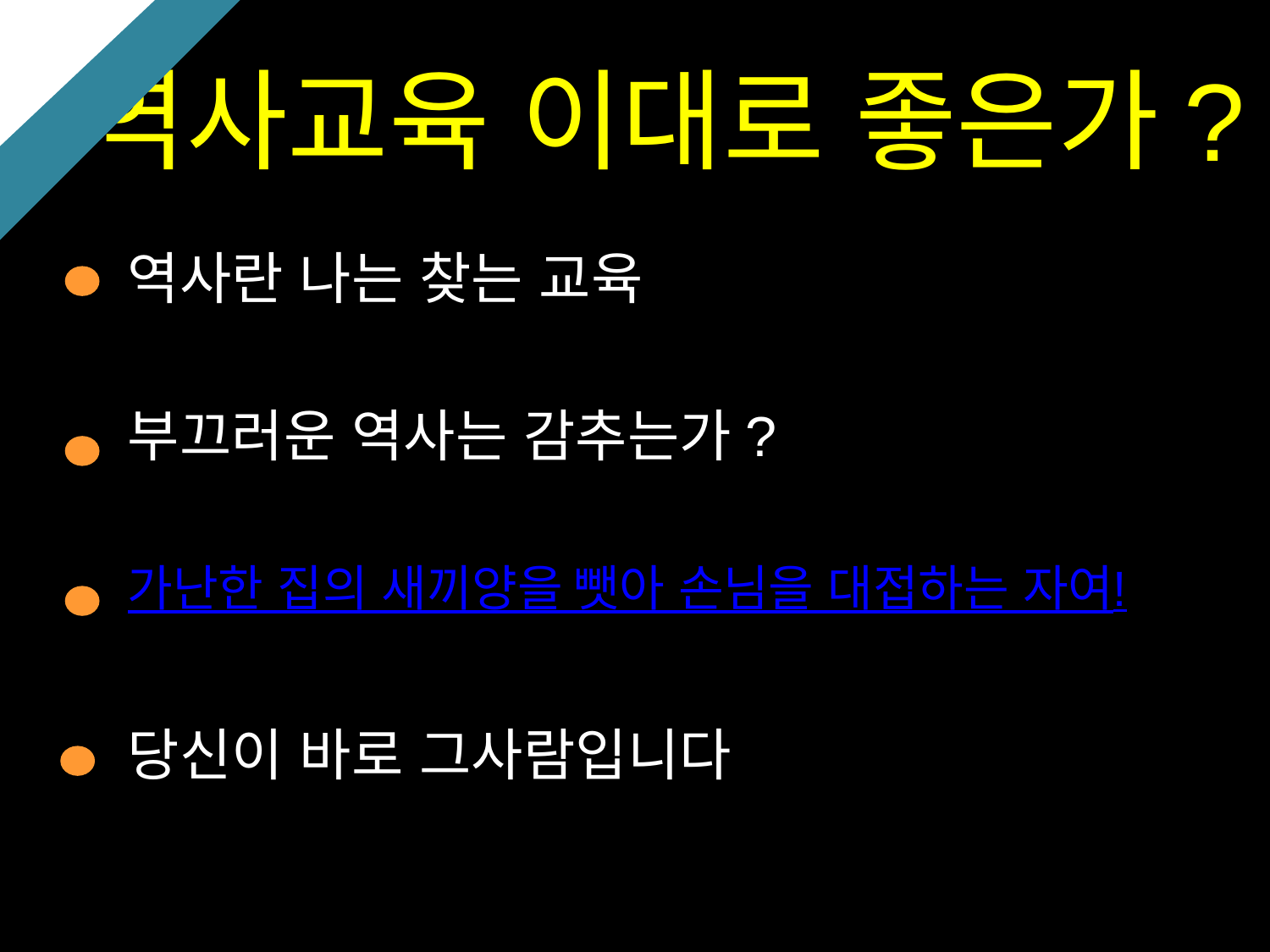

# 역사교육 이대로 좋은가?
역사란 나는 찾는 교육

부끄러운 역사는 감추는가?

가난한 집의 새끼양을 뺏아 손님을 대접하는 자여!

당신이 바로 그사람입니다